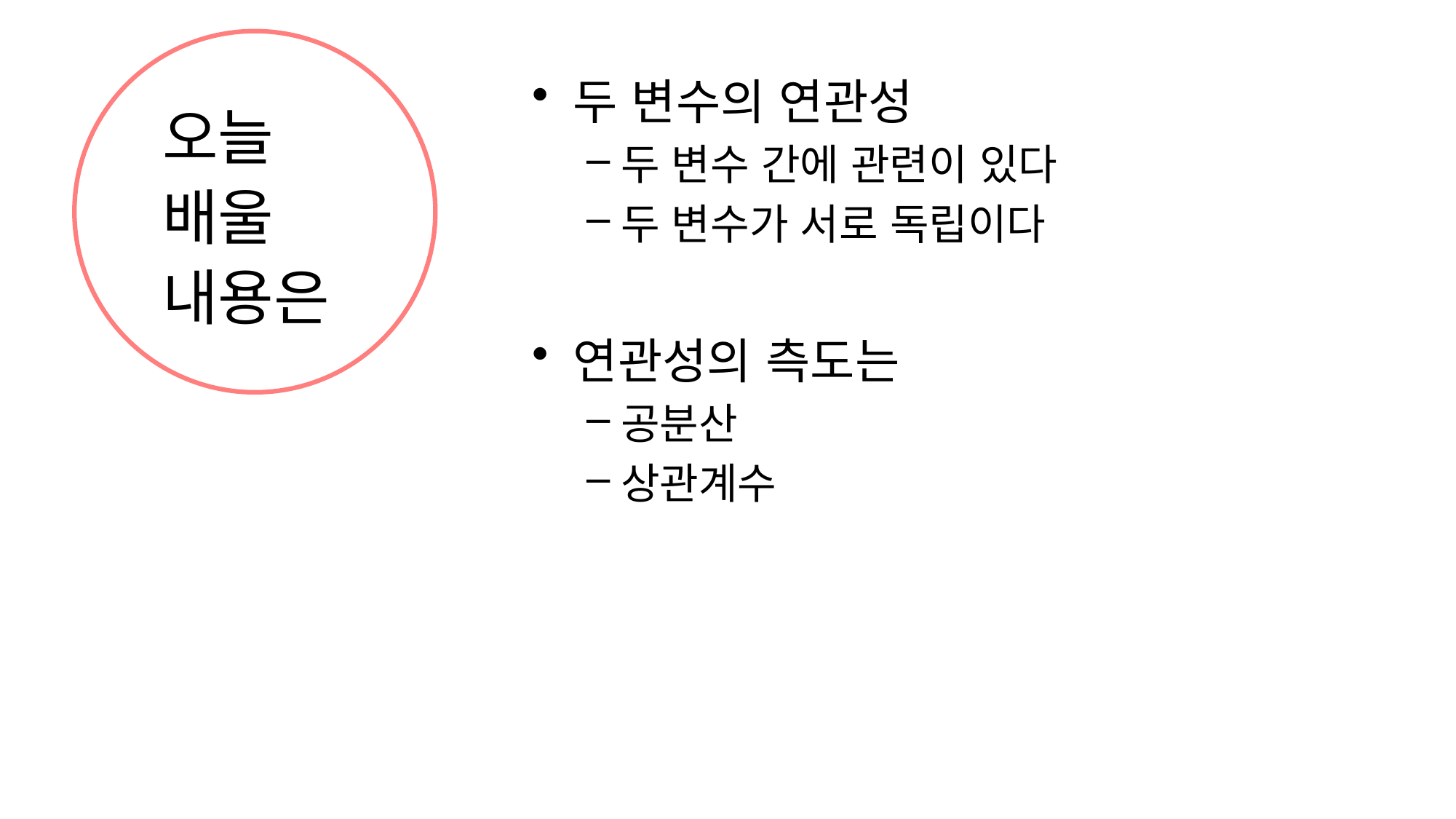

두 변수의 연관성
두 변수 간에 관련이 있다
두 변수가 서로 독립이다

연관성의 측도는
공분산
상관계수
# 오늘 배울 내용은